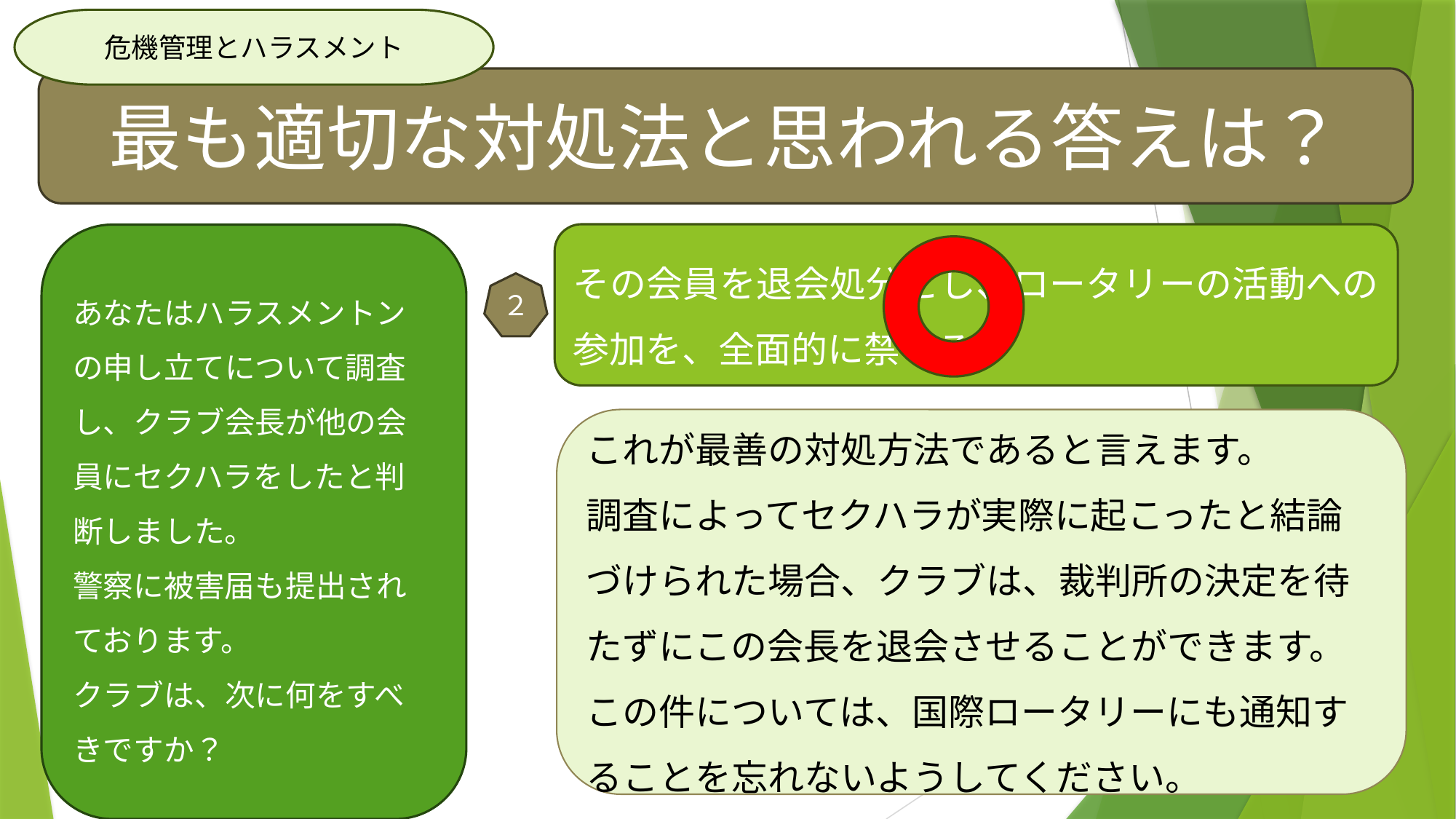

危機管理とハラスメント
最も適切な対処法と思われる答えは？
その会員を退会処分とし、ロータリーの活動への参加を、全面的に禁じる。
あなたはハラスメントンの申し立てについて調査し、クラブ会長が他の会員にセクハラをしたと判断しました。
警察に被害届も提出されております。
クラブは、次に何をすべきですか？

２
これが最善の対処方法であると言えます。
調査によってセクハラが実際に起こったと結論づけられた場合、クラブは、裁判所の決定を待たずにこの会長を退会させることができます。
この件については、国際ロータリーにも通知することを忘れないようしてください。